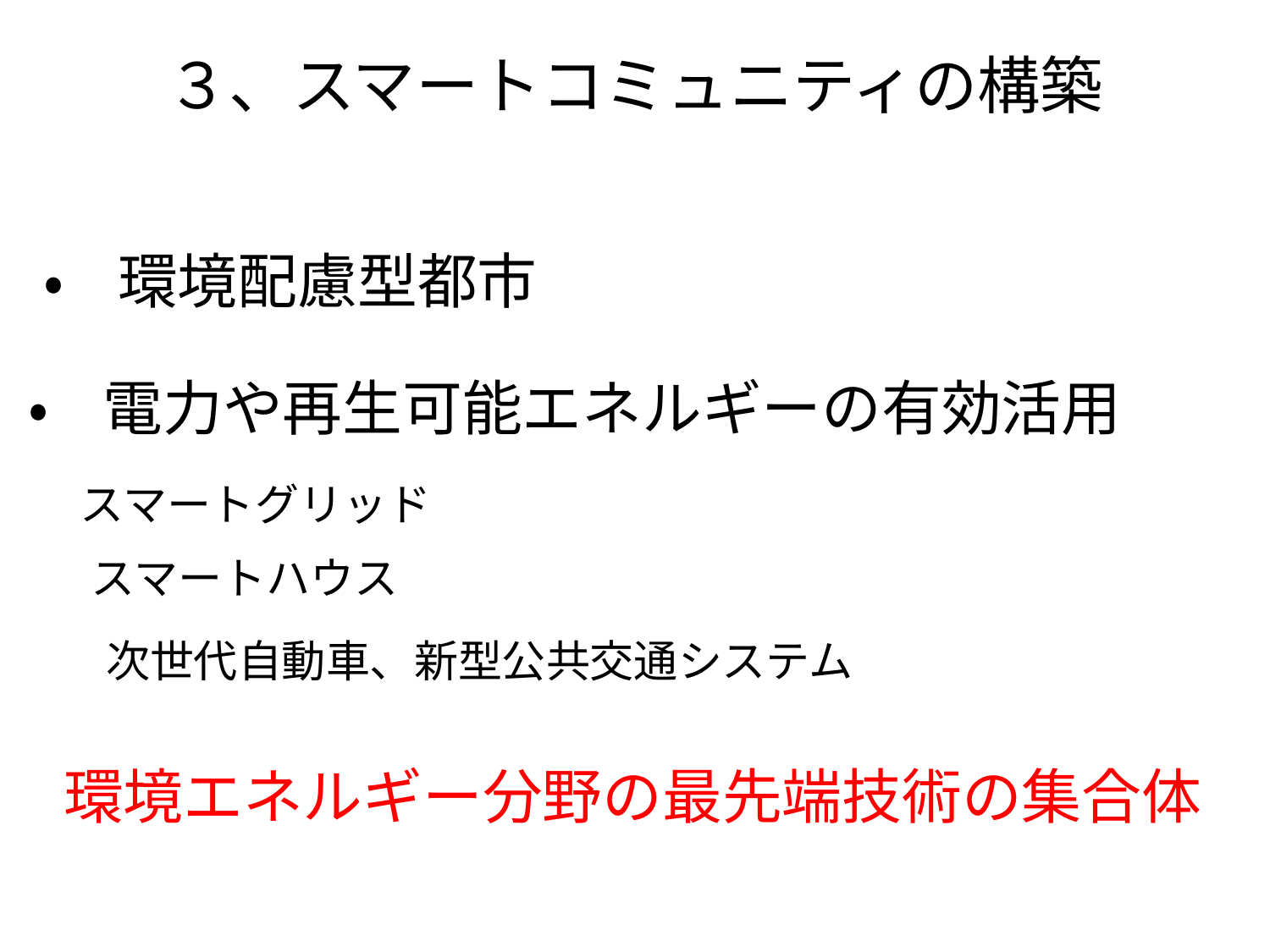

# ３、スマートコミュニティの構築
•環境配慮型都市
•電力や再生可能エネルギーの有効活用
スマートグリッド
スマートハウス
次世代自動車、新型公共交通システム
環境エネルギー分野の最先端技術の集合体